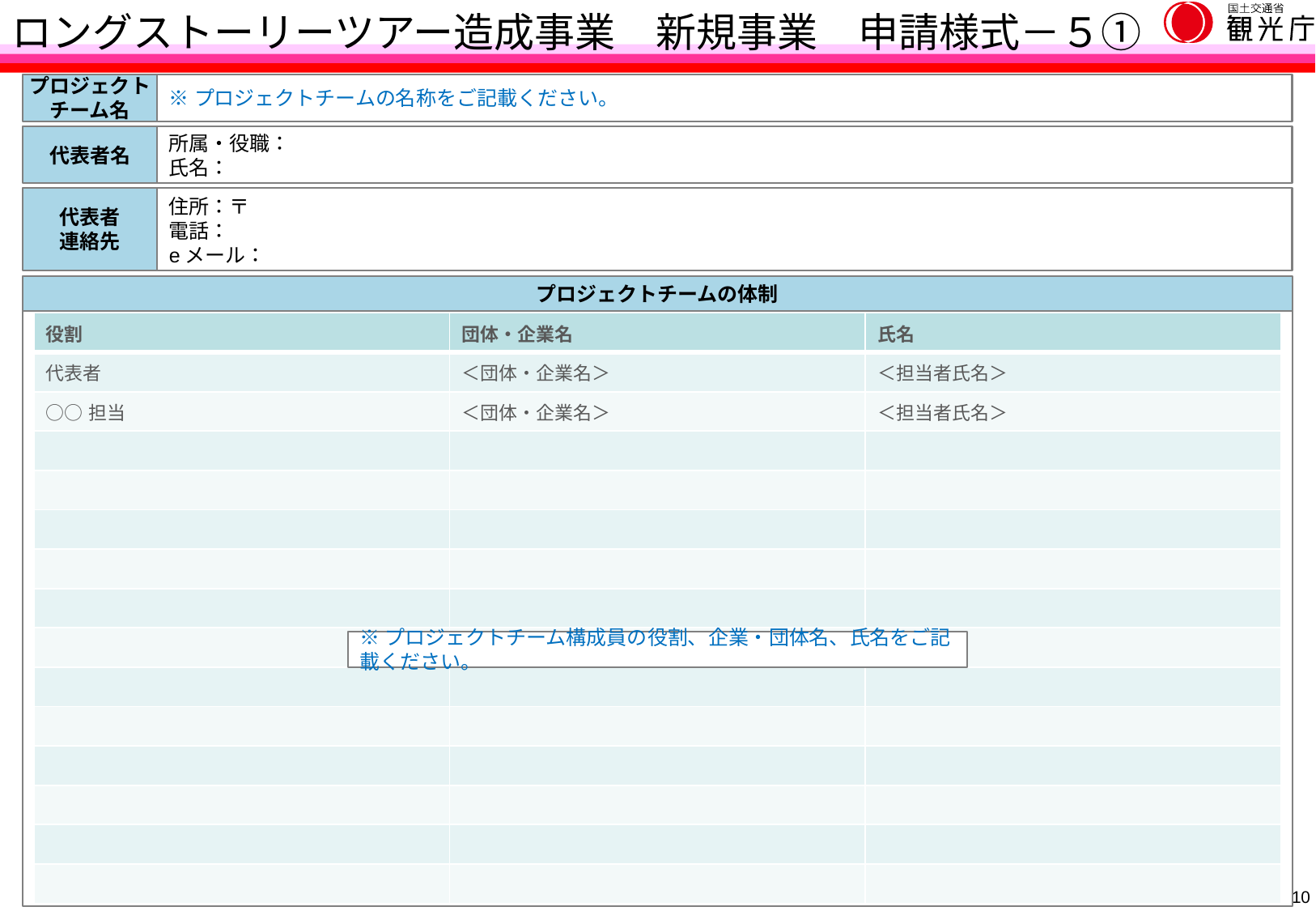

ロングストーリーツアー造成事業　新規事業　申請様式－５①
※プロジェクトチームの名称をご記載ください。
プロジェクト
チーム名
代表者名
所属・役職：
氏名：
代表者
連絡先
住所：〒
電話：
eメール：
プロジェクトチームの体制

| 役割 | 団体・企業名 | 氏名 |
| --- | --- | --- |
| 代表者 | ＜団体・企業名＞ | ＜担当者氏名＞ |
| ○○担当 | ＜団体・企業名＞ | ＜担当者氏名＞ |
|  |  |  |
|  |  |  |
|  |  |  |
|  |  |  |
|  |  |  |
|  |  |  |
|  |  |  |
|  |  |  |
|  |  |  |
|  |  |  |
|  |  |  |
|  |  |  |
※プロジェクトチーム構成員の役割、企業・団体名、氏名をご記載ください。
10